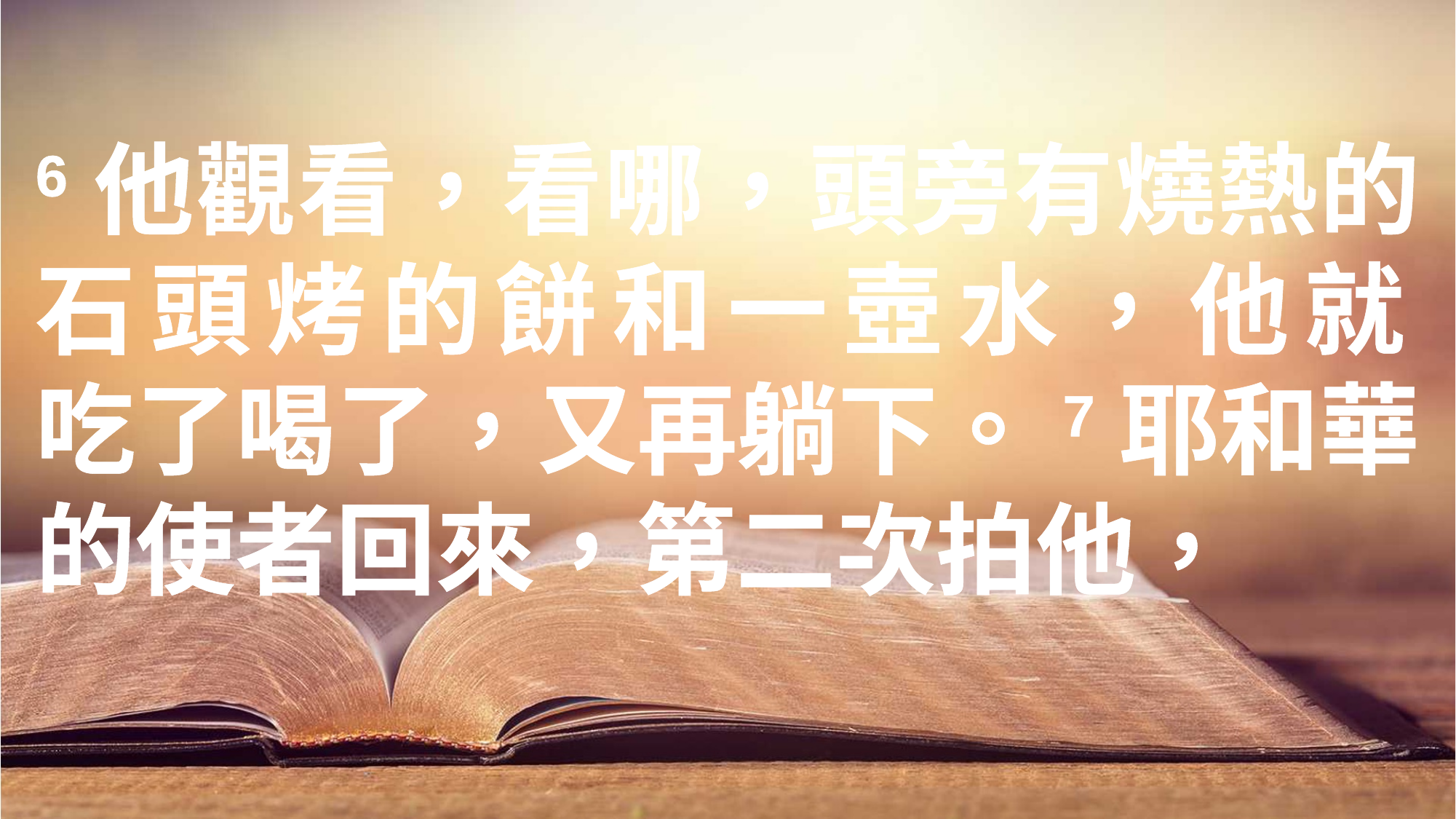

6他觀看，看哪，頭旁有燒熱的石頭烤的餅和一壺水，他就
吃了喝了，又再躺下。7耶和華的使者回來，第二次拍他，